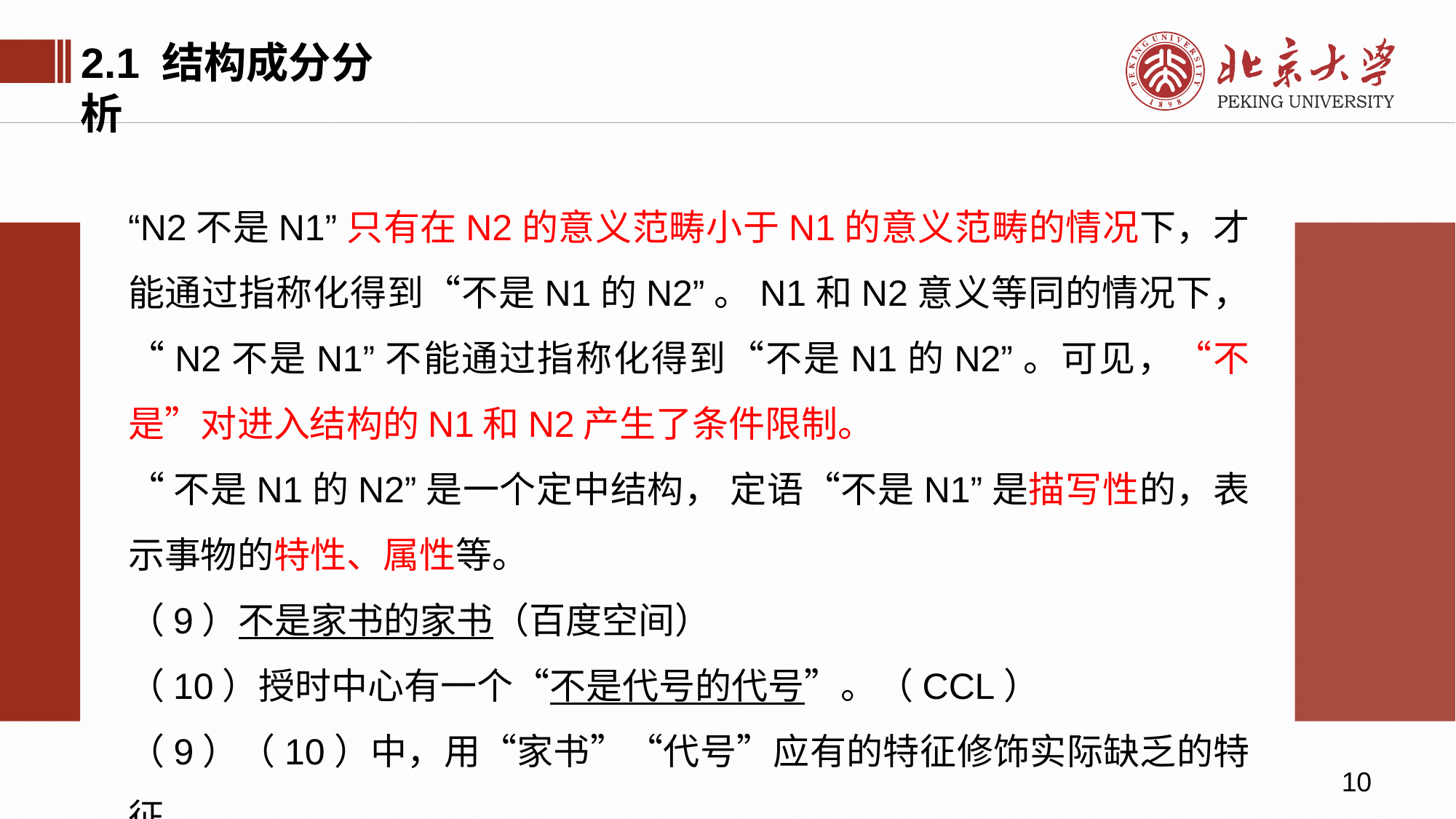

2.1 结构成分分析
“N2不是N1”只有在N2的意义范畴小于N1的意义范畴的情况下，才能通过指称化得到“不是N1的N2”。N1和N2意义等同的情况下，“N2不是N1”不能通过指称化得到“不是N1的N2”。可见，“不是”对进入结构的N1和N2产生了条件限制。
“不是N1的N2”是一个定中结构， 定语“不是N1”是描写性的，表示事物的特性、属性等。
（9）不是家书的家书（百度空间）
（10）授时中心有一个“不是代号的代号”。（CCL）
（9）（10）中，用“家书”“代号”应有的特征修饰实际缺乏的特征。
10